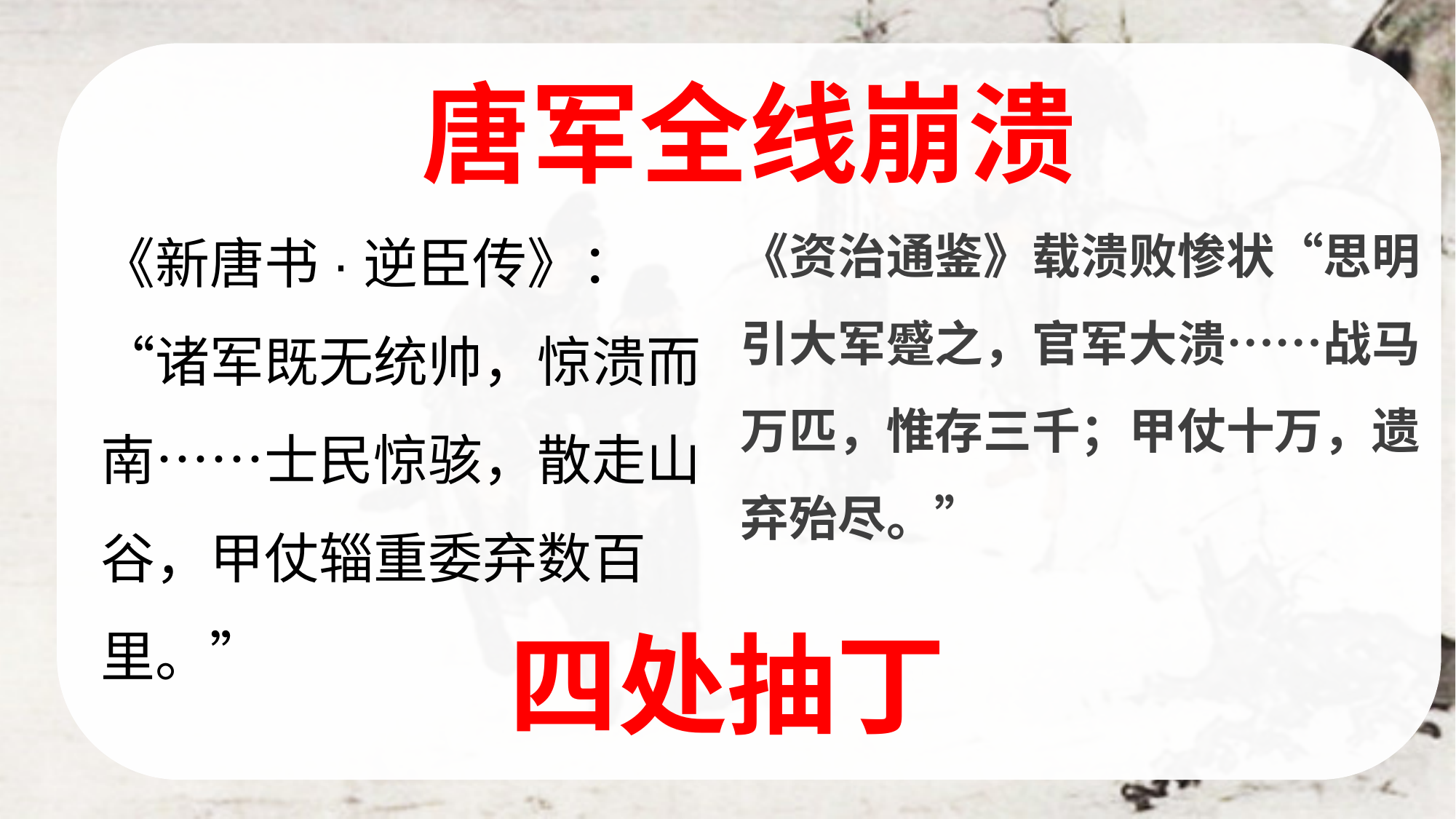

唐军全线崩溃
《新唐书·逆臣传》：“诸军既无统帅，惊溃而南……士民惊骇，散走山谷，甲仗辎重委弃数百里。”
《资治通鉴》载溃败惨状“思明引大军蹙之，官军大溃……战马万匹，惟存三千；甲仗十万，遗弃殆尽。”
四处抽丁